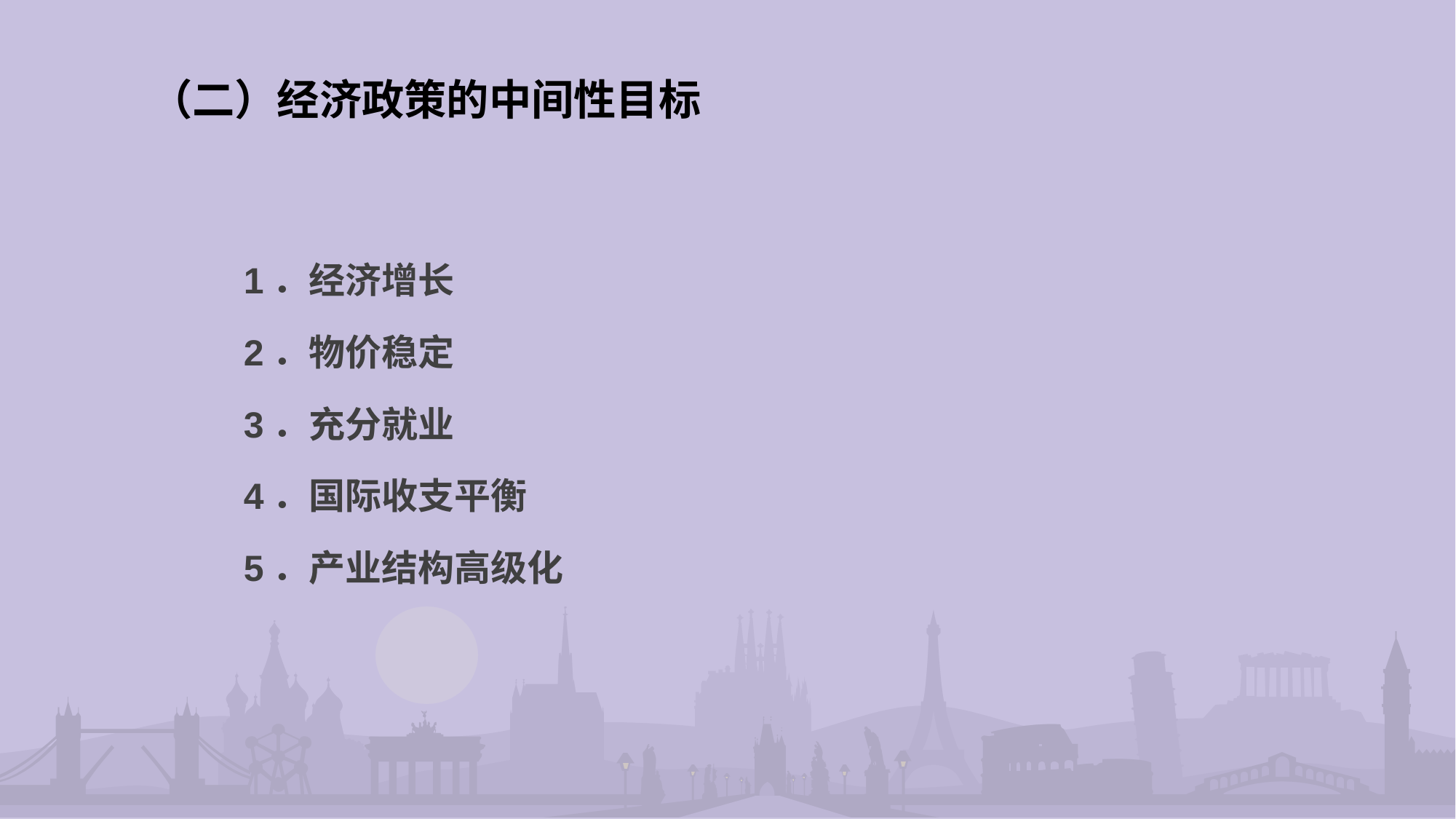

# （二）经济政策的中间性目标
    1．经济增长
    2．物价稳定
    3．充分就业
    4．国际收支平衡
    5．产业结构高级化